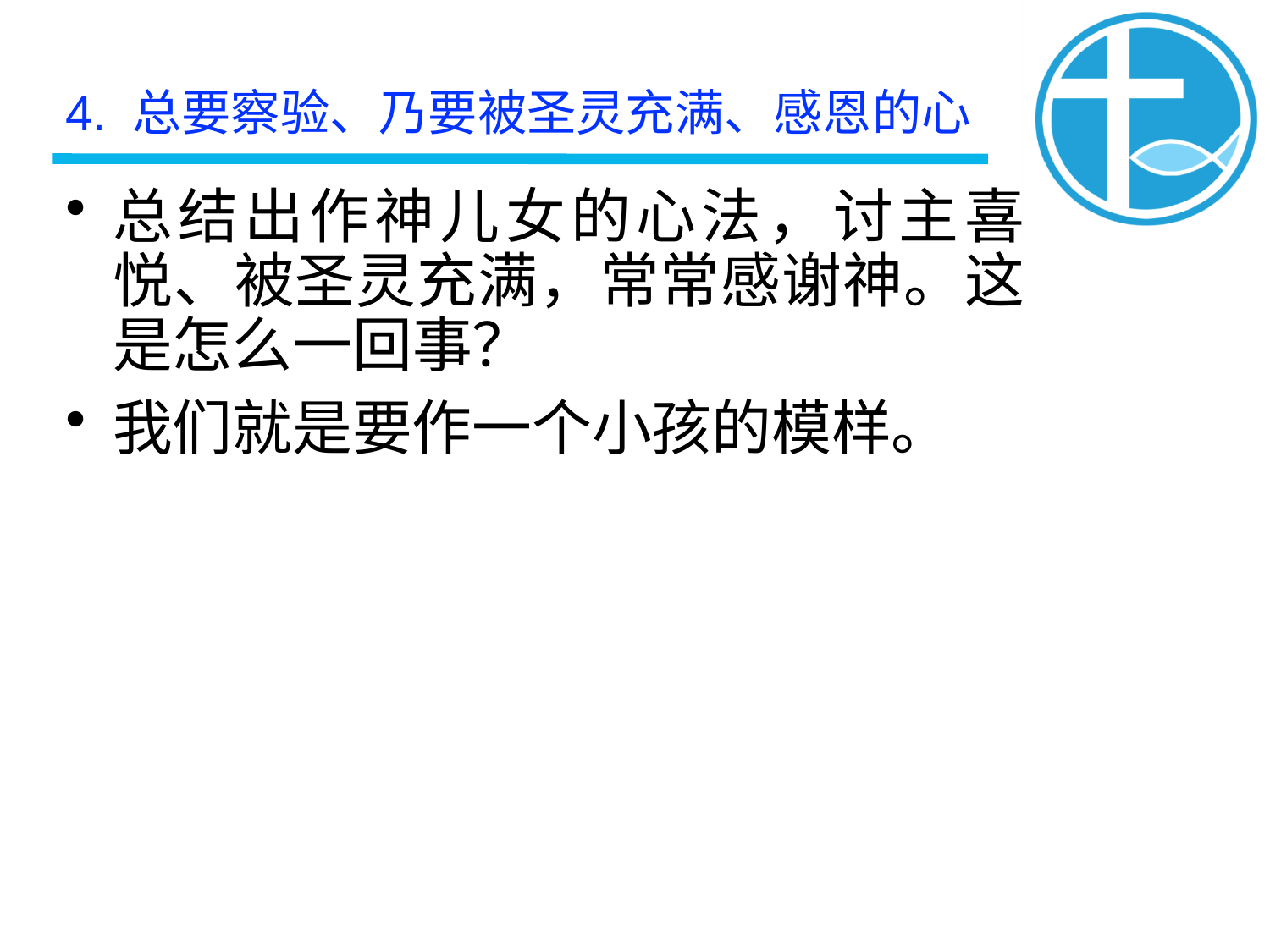

4. 总要察验、乃要被圣灵充满、感恩的心
总结出作神儿女的心法，讨主喜悦、被圣灵充满，常常感谢神。这是怎么一回事？
我们就是要作一个小孩的模样。